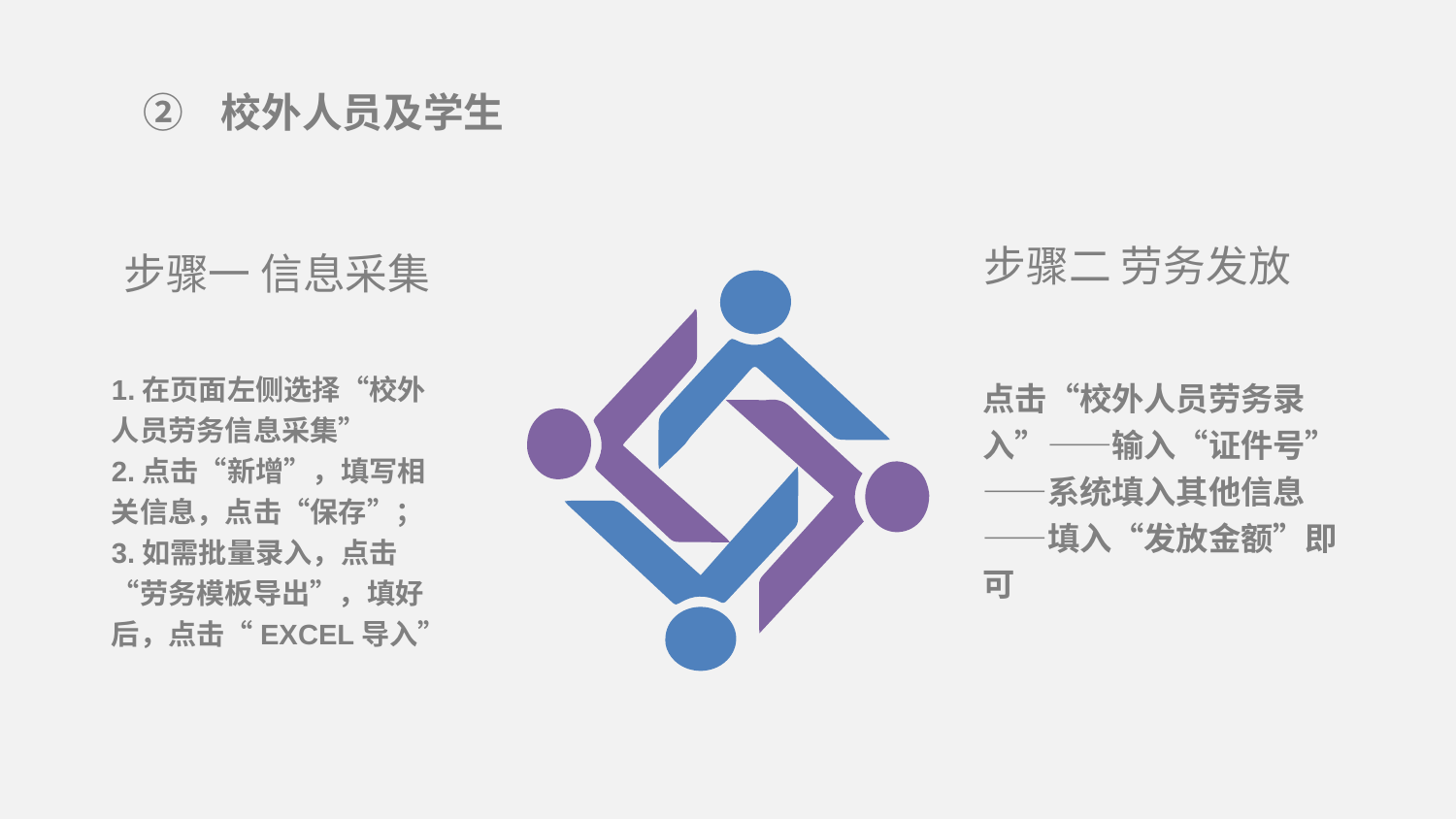

②   校外人员及学生
步骤二 劳务发放
点击“校外人员劳务录入”——输入“证件号”——系统填入其他信息——填入“发放金额”即可
步骤一 信息采集
1.在页面左侧选择“校外人员劳务信息采集”
2.点击“新增”，填写相关信息，点击“保存”；
3.如需批量录入，点击“劳务模板导出”，填好后，点击“EXCEL导入”